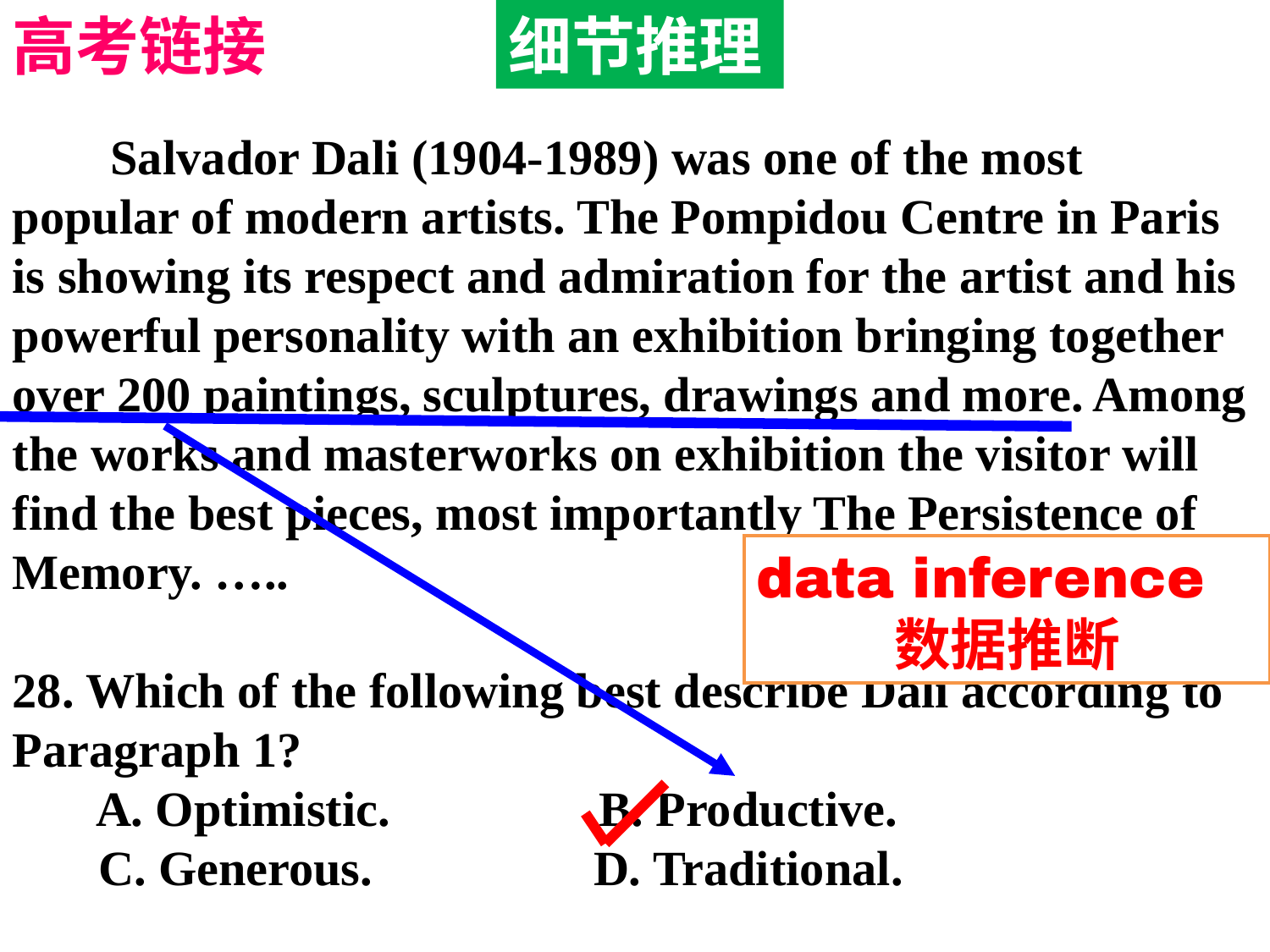

高考链接
细节推理
        Salvador Dali (1904-1989) was one of the most popular of modern artists. The Pompidou Centre in Paris is showing its respect and admiration for the artist and his powerful personality with an exhibition bringing together over 200 paintings, sculptures, drawings and more. Among the works and masterworks on exhibition the visitor will find the best pieces, most importantly The Persistence of Memory. …..

28. Which of the following best describe Dali according to Paragraph 1?
       A. Optimistic.                 B. Productive.
       C. Generous.                  D. Traditional.

data inference
数据推断